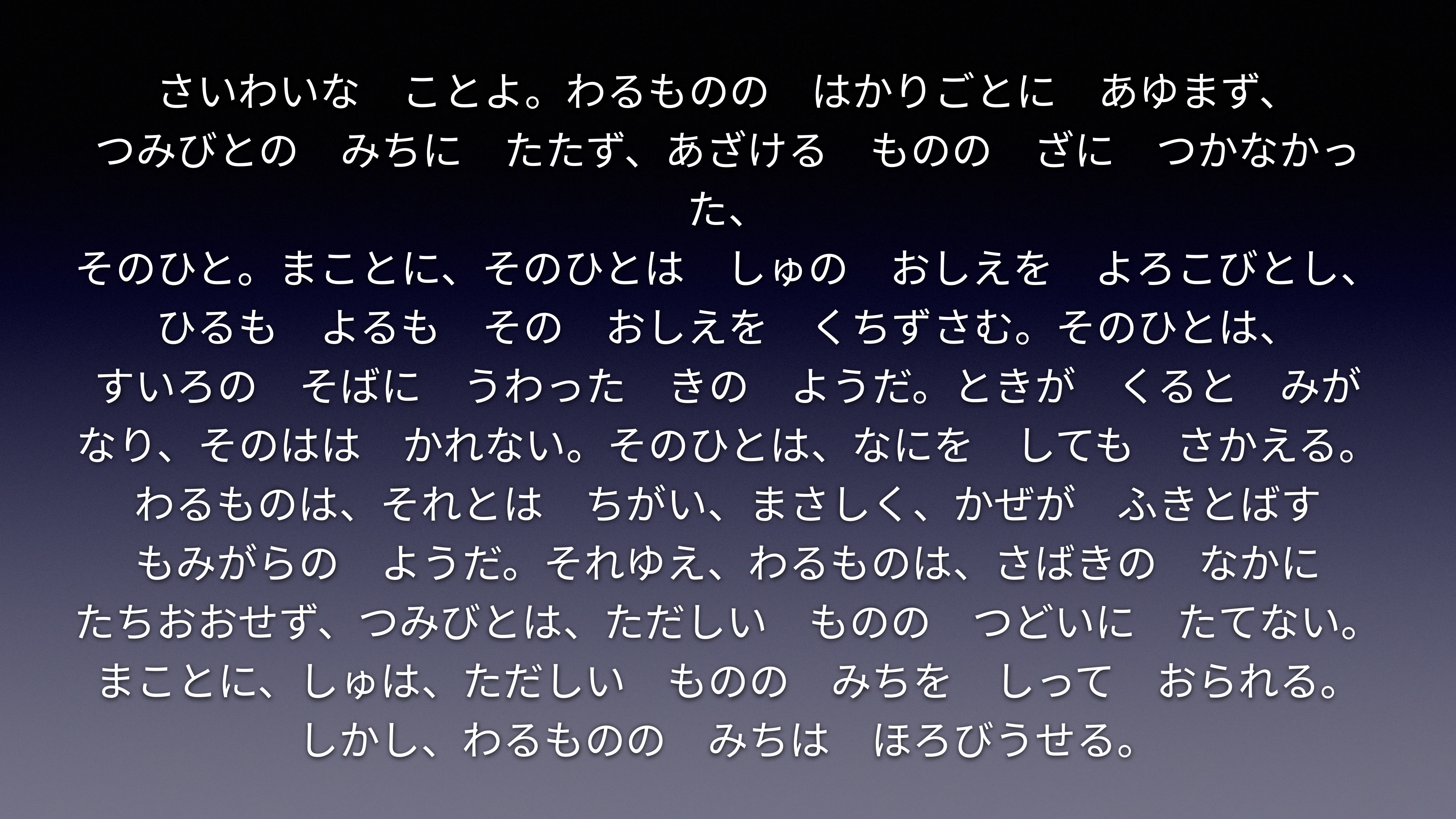

さいわいな　ことよ。わるものの　はかりごとに　あゆまず、
つみびとの　みちに　たたず、あざける　ものの　ざに　つかなかった、
そのひと。まことに、そのひとは　しゅの　おしえを　よろこびとし、
ひるも　よるも　その　おしえを　くちずさむ。そのひとは、
すいろの　そばに　うわった　きの　ようだ。ときが　くると　みが
なり、そのはは　かれない。そのひとは、なにを　しても　さかえる。
わるものは、それとは　ちがい、まさしく、かぜが　ふきとばす
もみがらの　ようだ。それゆえ、わるものは、さばきの　なかに
たちおおせず、つみびとは、ただしい　ものの　つどいに　たてない。
まことに、しゅは、ただしい　ものの　みちを　しって　おられる。
しかし、わるものの　みちは　ほろびうせる。